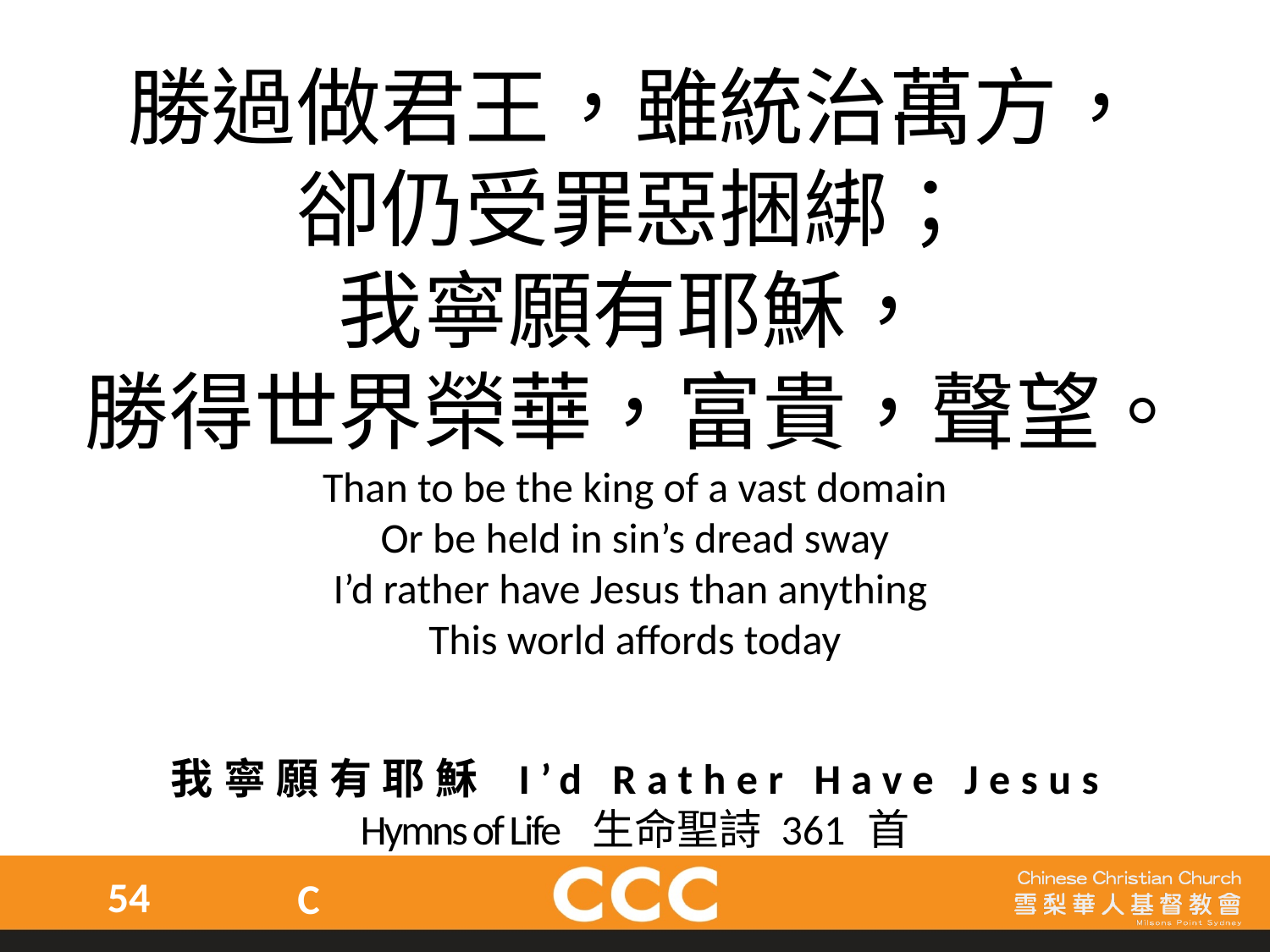

勝過做君王，雖統治萬方，
卻仍受罪惡捆綁；
我寧願有耶穌，
勝得世界榮華，富貴，聲望。
Than to be the king of a vast domain
Or be held in sin’s dread sway
I’d rather have Jesus than anything
This world affords today
我寧願有耶穌 I’d Rather Have Jesus
Hymns of Life   生命聖詩 361 首

54
C